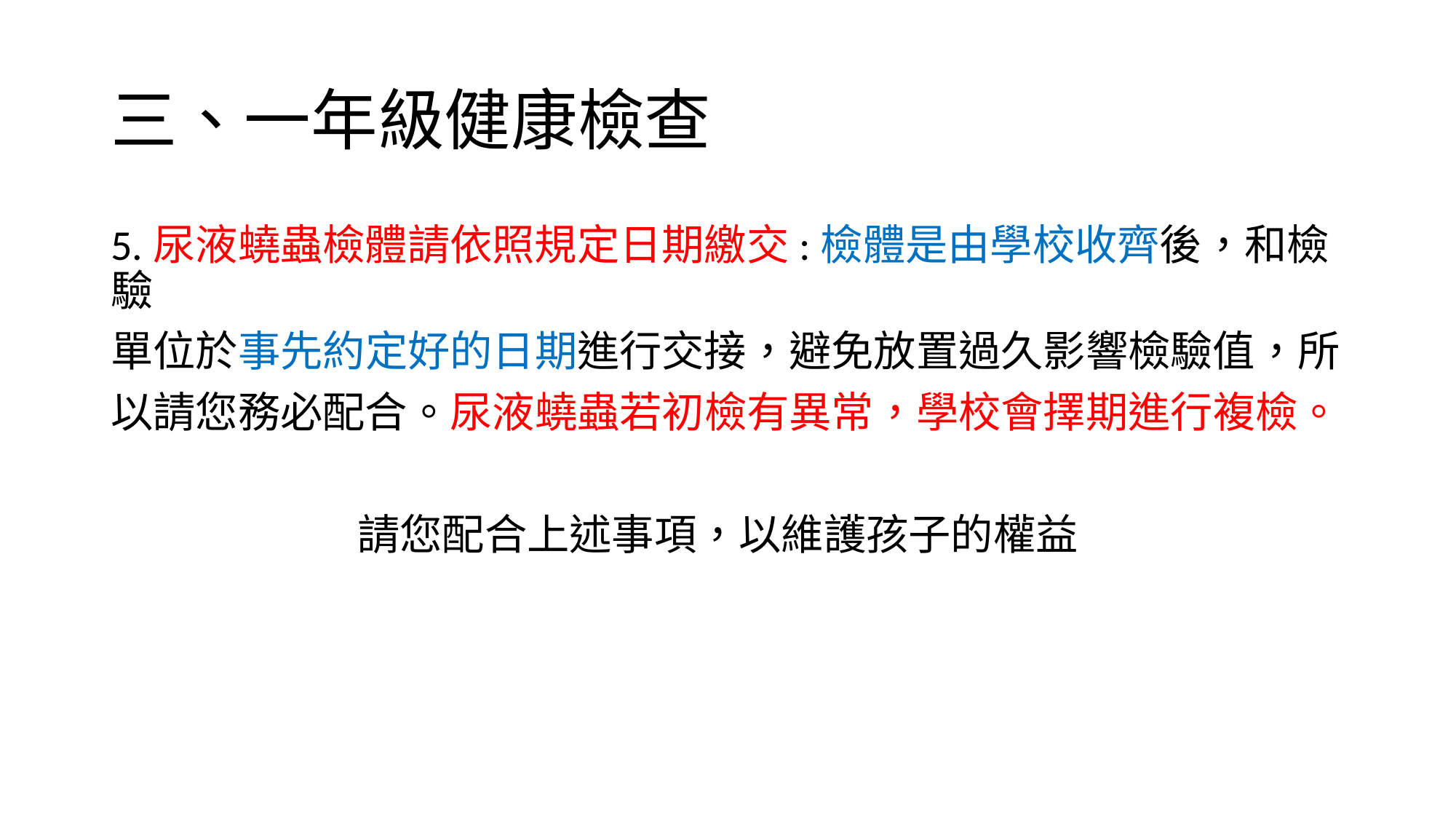

# 三、一年級健康檢查
5.尿液蟯蟲檢體請依照規定日期繳交:檢體是由學校收齊後，和檢驗
單位於事先約定好的日期進行交接，避免放置過久影響檢驗值，所
以請您務必配合。尿液蟯蟲若初檢有異常，學校會擇期進行複檢。

                         請您配合上述事項，以維護孩子的權益